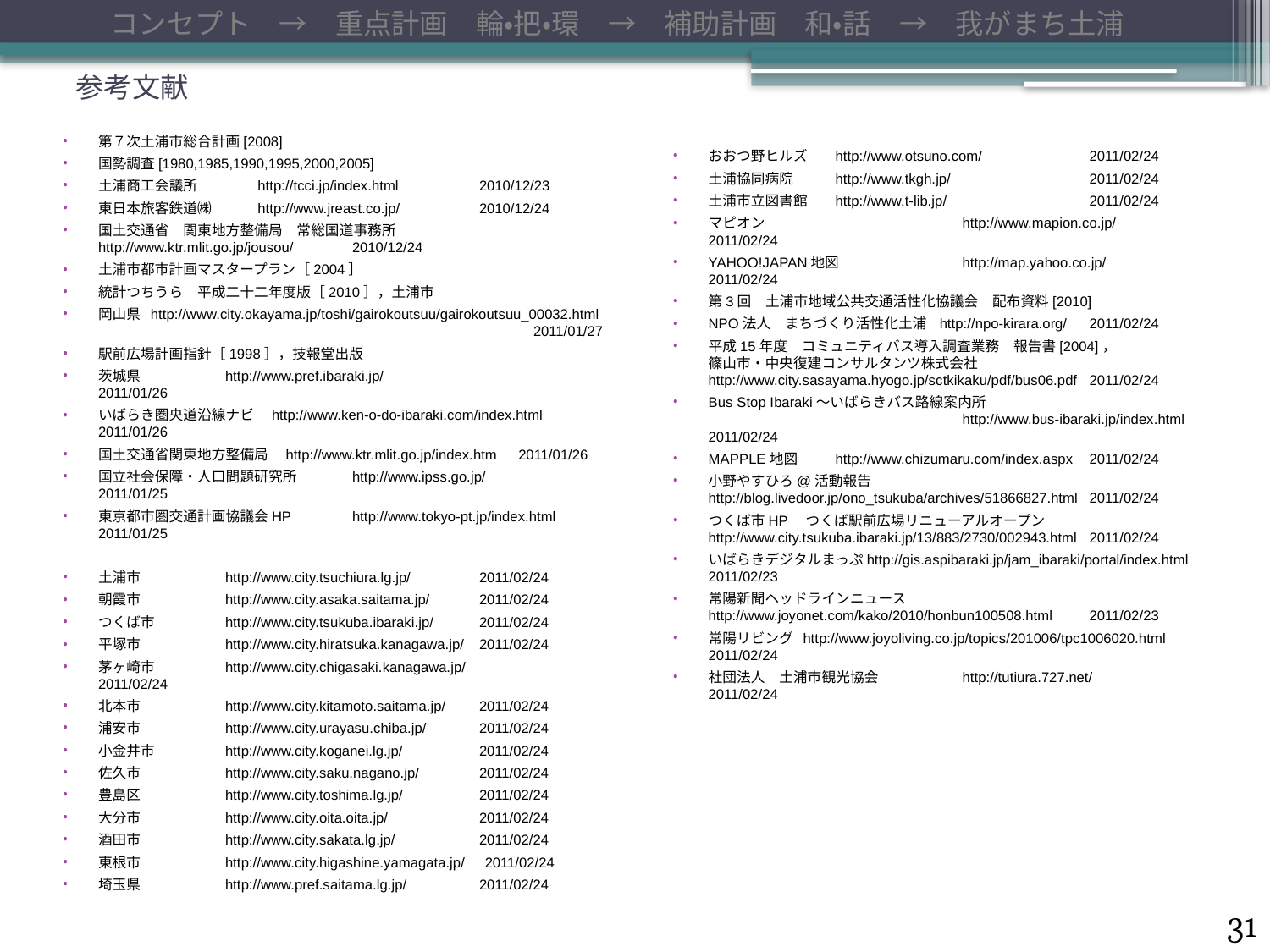

コンセプト　→　重点計画　輪・把・環　→　補助計画　和・話　→　我がまち土浦
# 参考文献

おおつ野ヒルズ	http://www.otsuno.com/         	2011/02/24
土浦協同病院	http://www.tkgh.jp/          	2011/02/24
土浦市立図書館	http://www.t-lib.jp/        	2011/02/24
マピオン		http://www.mapion.co.jp/	2011/02/24
YAHOO!JAPAN地図	http://map.yahoo.co.jp/	2011/02/24
第3回　土浦市地域公共交通活性化協議会　配布資料[2010]
NPO法人　まちづくり活性化土浦   http://npo-kirara.org/	2011/02/24
平成15年度　コミュニティバス導入調査業務　報告書[2004]，
篠山市・中央復建コンサルタンツ株式会社
http://www.city.sasayama.hyogo.jp/sctkikaku/pdf/bus06.pdf	2011/02/24
Bus Stop Ibaraki～いばらきバス路線案内所
		http://www.bus-ibaraki.jp/index.html	2011/02/24
MAPPLE地図	http://www.chizumaru.com/index.aspx	2011/02/24
小野やすひろ@活動報告
http://blog.livedoor.jp/ono_tsukuba/archives/51866827.html	2011/02/24
つくば市HP　つくば駅前広場リニューアルオープン
http://www.city.tsukuba.ibaraki.jp/13/883/2730/002943.html	2011/02/24
いばらきデジタルまっぷhttp://gis.aspibaraki.jp/jam_ibaraki/portal/index.html	2011/02/23
常陽新聞ヘッドラインニュース
http://www.joyonet.com/kako/2010/honbun100508.html	2011/02/23
常陽リビング  http://www.joyoliving.co.jp/topics/201006/tpc1006020.html	2011/02/24
社団法人　土浦市観光協会	http://tutiura.727.net/  	2011/02/24
第７次土浦市総合計画[2008]
国勢調査[1980,1985,1990,1995,2000,2005]
土浦商工会議所　　　　http://tcci.jp/index.html	2010/12/23
東日本旅客鉄道㈱　　　http://www.jreast.co.jp/	2010/12/24
国土交通省　関東地方整備局　常総国道事務所		http://www.ktr.mlit.go.jp/jousou/	2010/12/24
土浦市都市計画マスタープラン［2004］
統計つちうら　平成二十二年度版［2010］，土浦市
岡山県  http://www.city.okayama.jp/toshi/gairokoutsuu/gairokoutsuu_00032.html　			                2011/01/27
駅前広場計画指針［1998］，技報堂出版
茨城県	http://www.pref.ibaraki.jp/	　　　　　　　　2011/01/26
いばらき圏央道沿線ナビ　http://www.ken-o-do-ibaraki.com/index.html　2011/01/26
国土交通省関東地方整備局　http://www.ktr.mlit.go.jp/index.htm　2011/01/26
国立社会保障・人口問題研究所	http://www.ipss.go.jp/　　　　　　2011/01/25
東京都市圏交通計画協議会HP　	http://www.tokyo-pt.jp/index.html　2011/01/25

土浦市	http://www.city.tsuchiura.lg.jp/	2011/02/24
朝霞市	http://www.city.asaka.saitama.jp/	2011/02/24
つくば市	http://www.city.tsukuba.ibaraki.jp/	2011/02/24
平塚市	http://www.city.hiratsuka.kanagawa.jp/ 	2011/02/24
茅ヶ崎市	http://www.city.chigasaki.kanagawa.jp/    	2011/02/24
北本市	http://www.city.kitamoto.saitama.jp/       	2011/02/24
浦安市	http://www.city.urayasu.chiba.jp/	2011/02/24
小金井市	http://www.city.koganei.lg.jp/	2011/02/24
佐久市	http://www.city.saku.nagano.jp/	2011/02/24
豊島区	http://www.city.toshima.lg.jp/	2011/02/24
大分市	http://www.city.oita.oita.jp/	2011/02/24
酒田市	http://www.city.sakata.lg.jp/	2011/02/24
東根市	http://www.city.higashine.yamagata.jp/     2011/02/24
埼玉県	http://www.pref.saitama.lg.jp/	2011/02/24

31